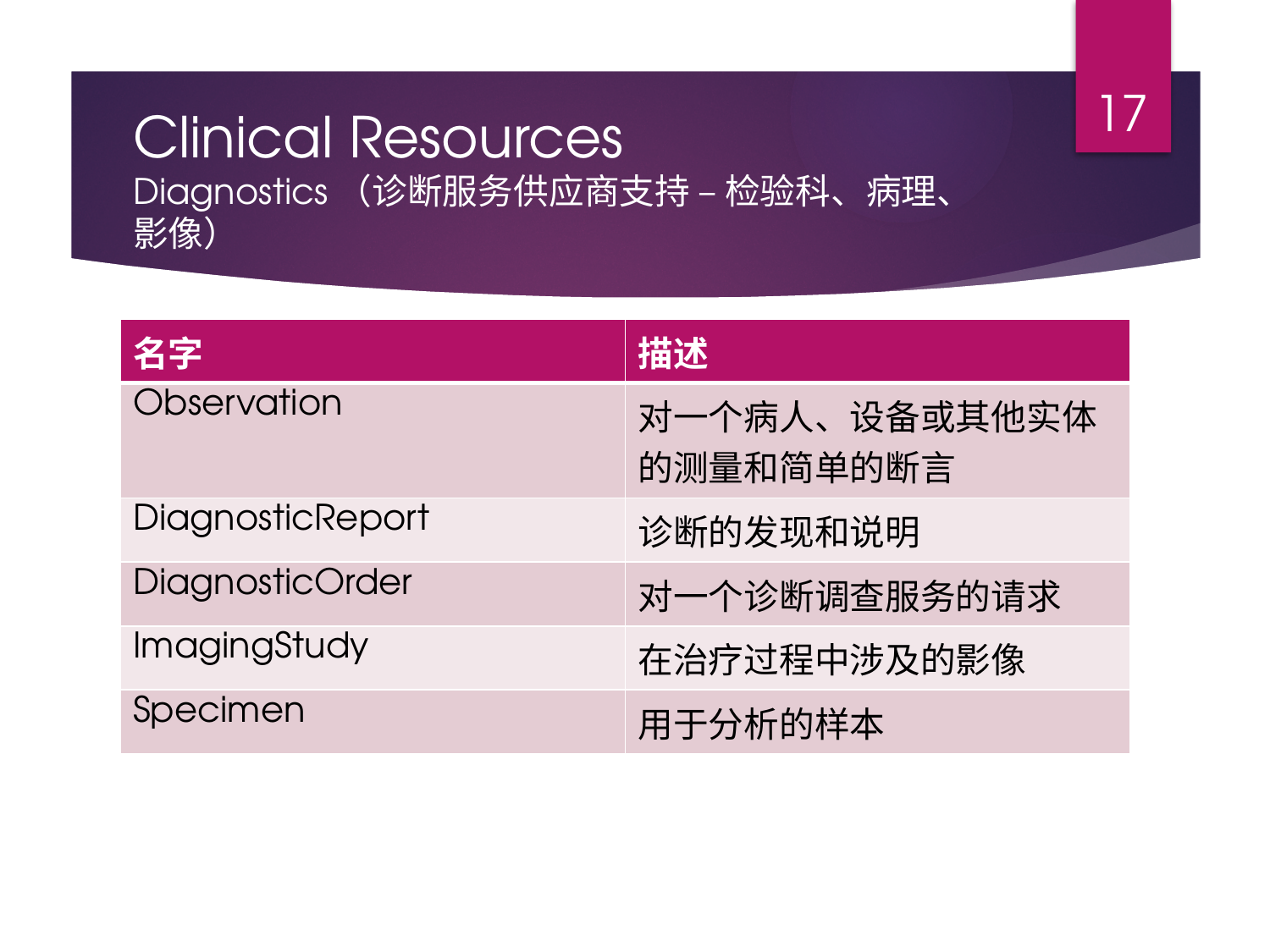

17
# Clinical Resources Diagnostics（诊断服务供应商支持 – 检验科、病理、影像）
| 名字 | 描述 |
| --- | --- |
| Observation | 对一个病人、设备或其他实体的测量和简单的断言 |
| DiagnosticReport | 诊断的发现和说明 |
| DiagnosticOrder | 对一个诊断调查服务的请求 |
| ImagingStudy | 在治疗过程中涉及的影像 |
| Specimen | 用于分析的样本 |